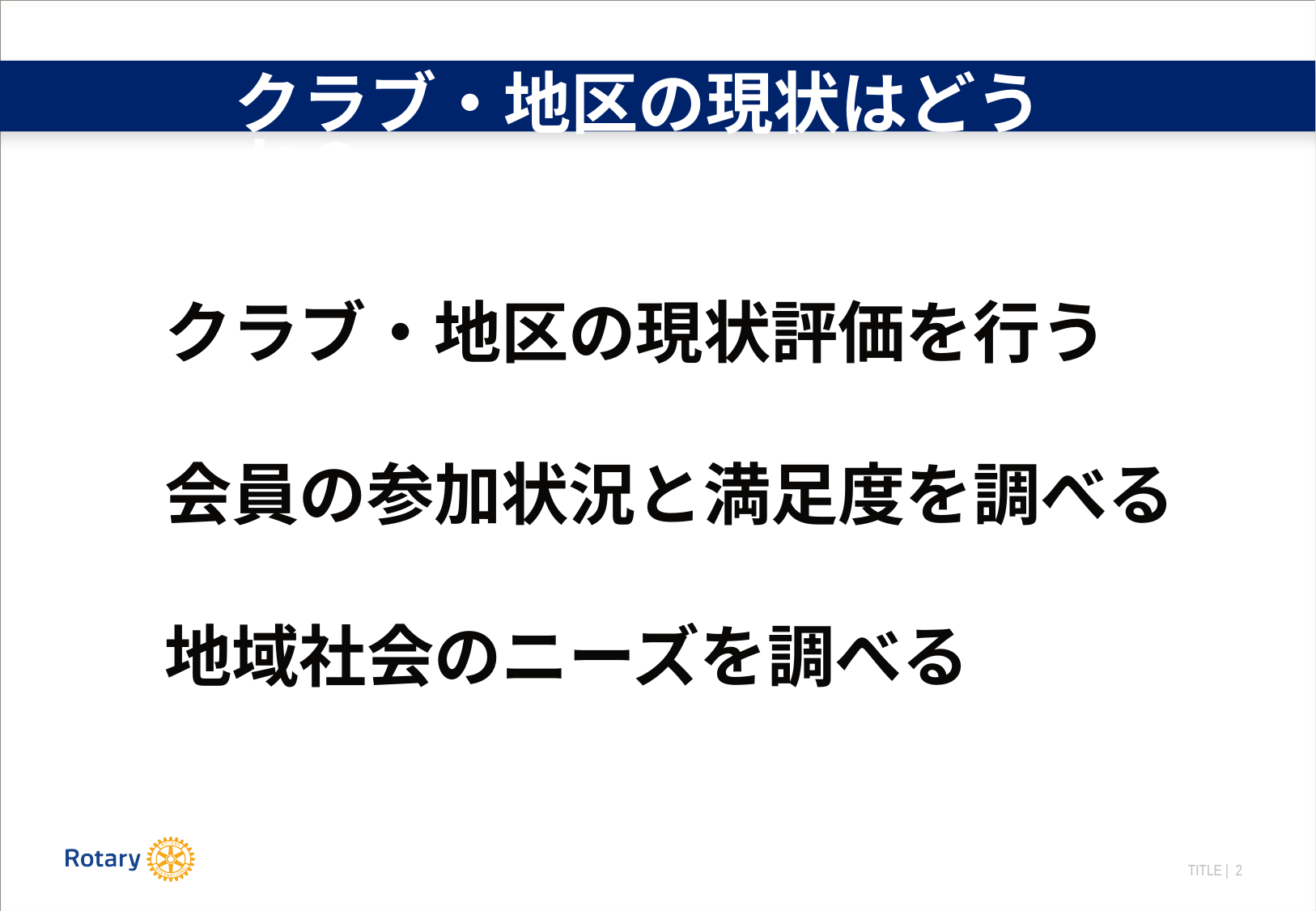

クラブ・地区の現状はどうか？
クラブ・地区の現状評価を行う
会員の参加状況と満足度を調べる

地域社会のニーズを調べる